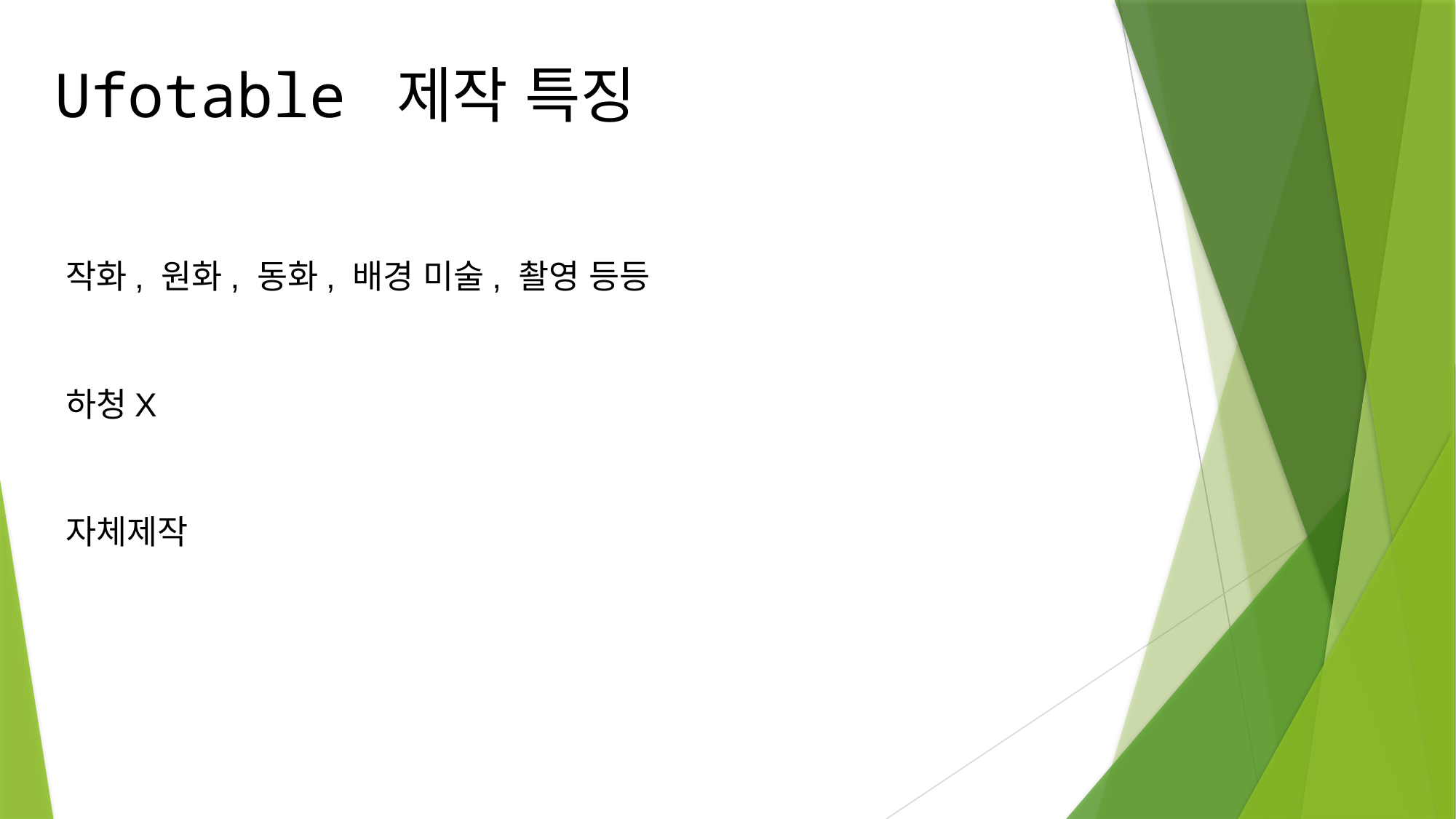

Ufotable 제작 특징
작화, 원화, 동화, 배경 미술, 촬영 등등

하청X

자체제작